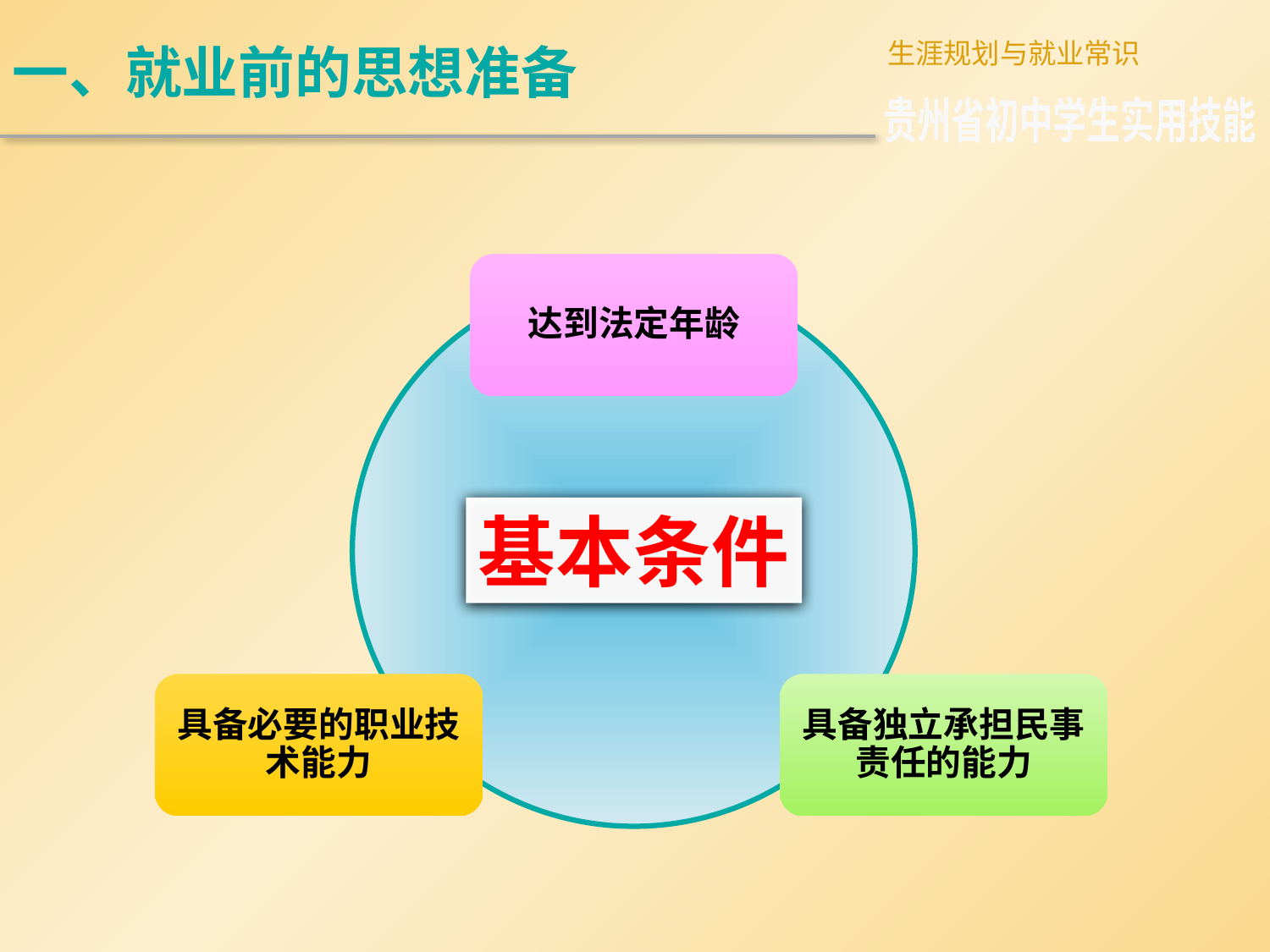

一、就业前的思想准备
生涯规划与就业常识
贵州省初中学生实用技能
达到法定年龄

基本条件
具备必要的职业技术能力
具备独立承担民事责任的能力